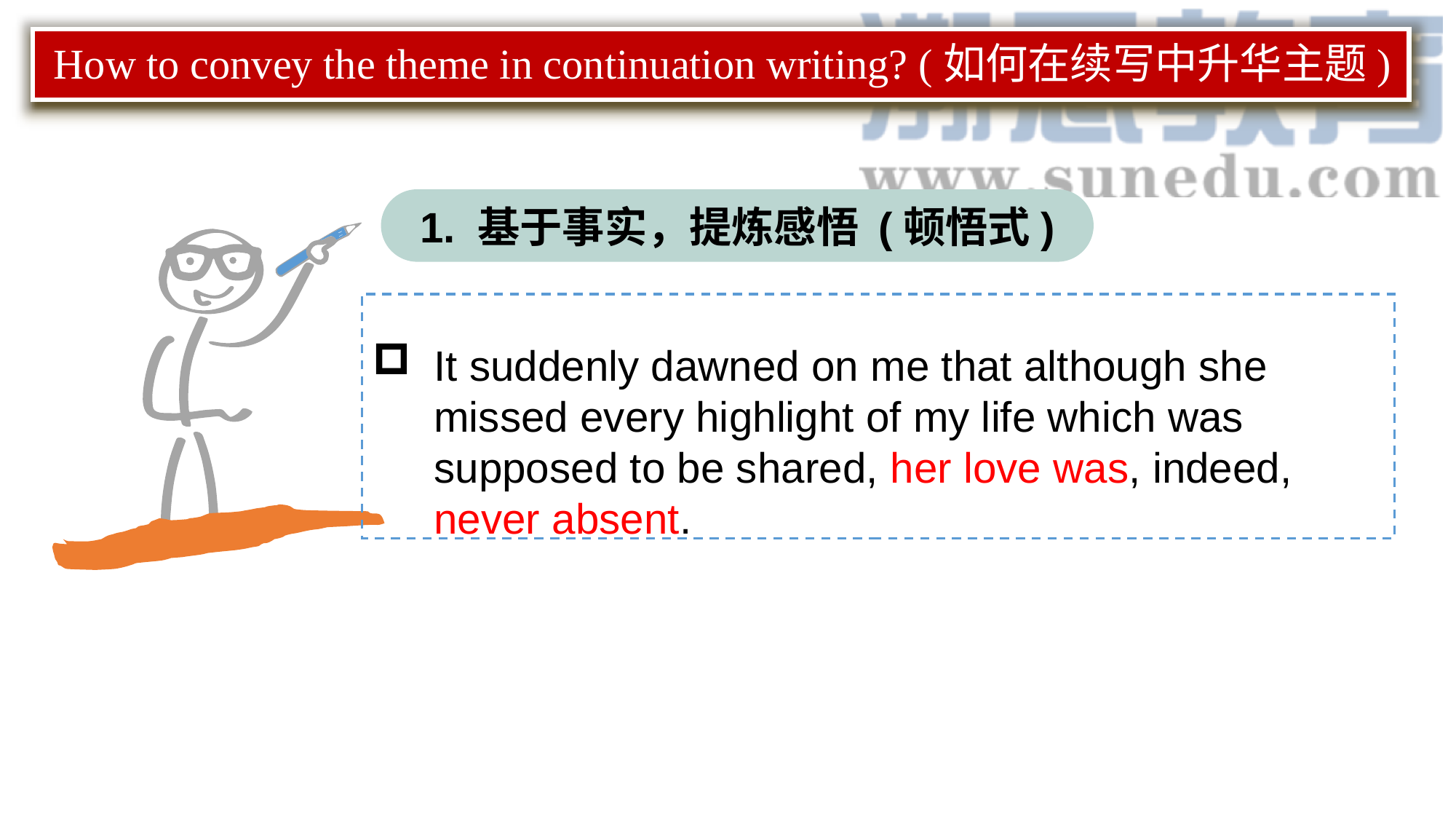

How to convey the theme in continuation writing? (如何在续写中升华主题)
1. 基于事实，提炼感悟 (顿悟式)

I
It suddenly dawned on me that although she missed every highlight of my life which was supposed to be shared, her love was, indeed, never absent.